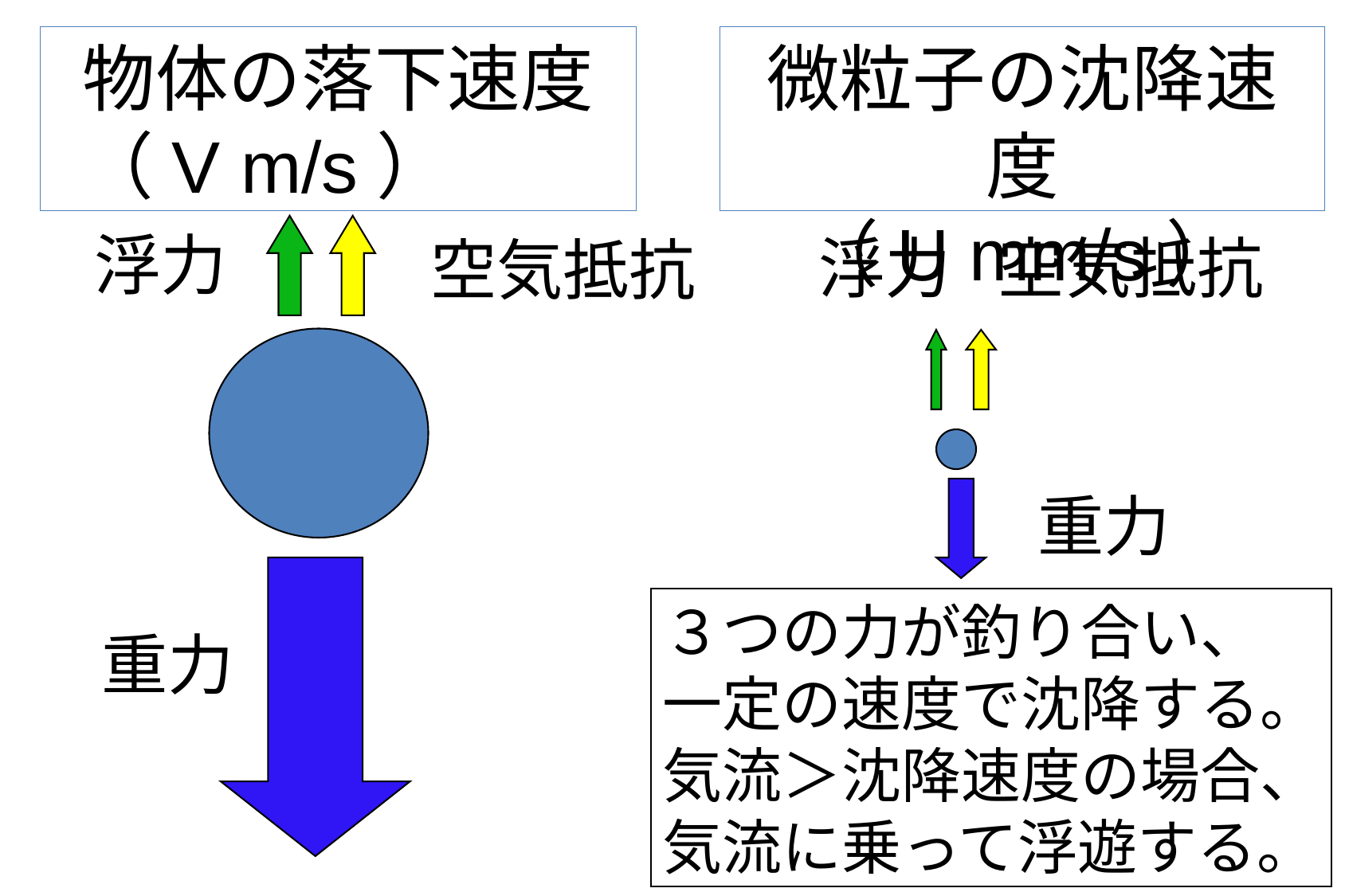

物体の落下速度（V m/s）
微粒子の沈降速度
（U mm/s）

浮力
浮力
空気抵抗
空気抵抗

重力

３つの力が釣り合い、
一定の速度で沈降する。
気流＞沈降速度の場合、
気流に乗って浮遊する。
重力